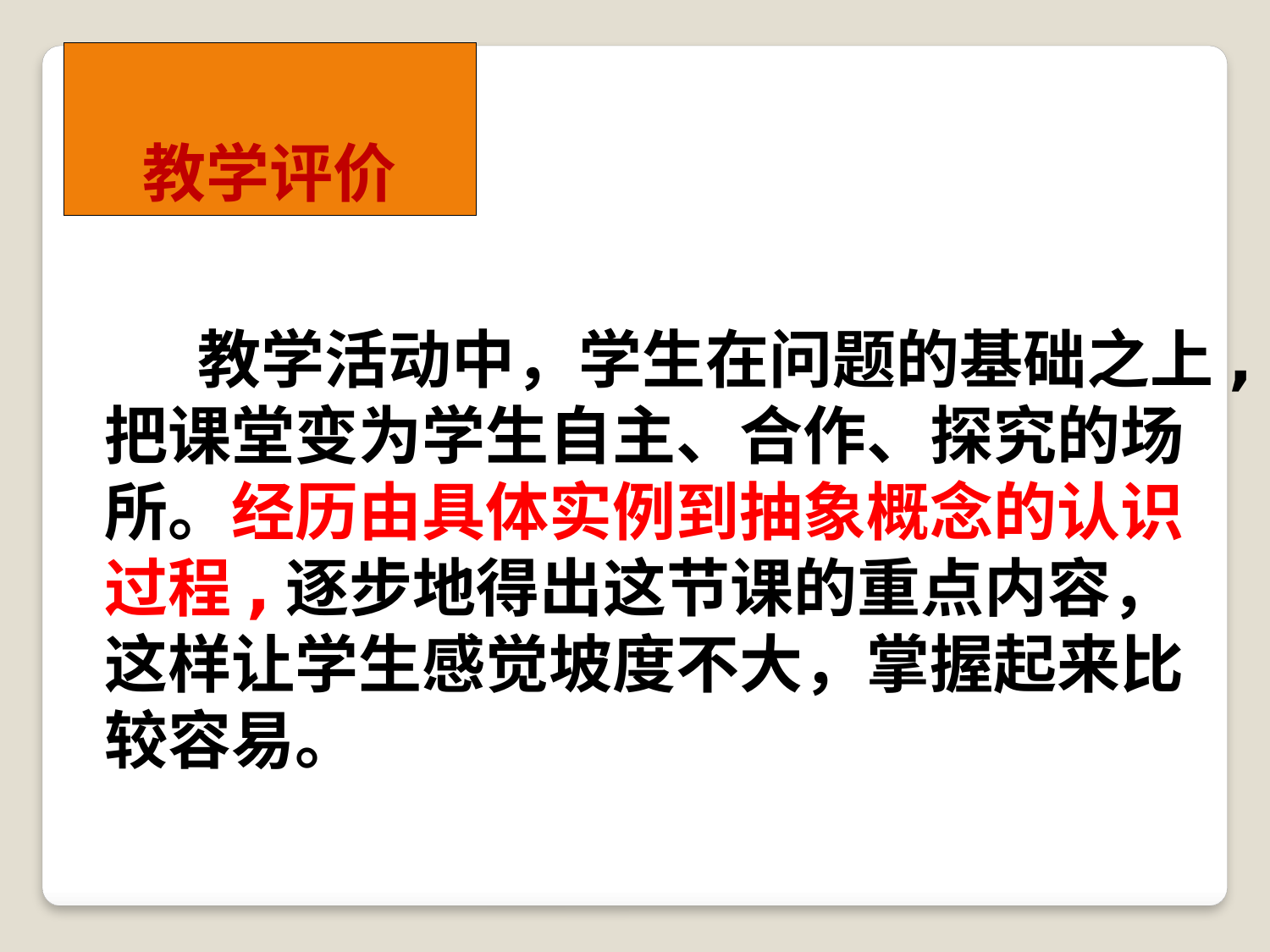

# 教学评价
        教学活动中，学生在问题的基础之上,把课堂变为学生自主、合作、探究的场所。经历由具体实例到抽象概念的认识过程,逐步地得出这节课的重点内容，这样让学生感觉坡度不大，掌握起来比较容易。